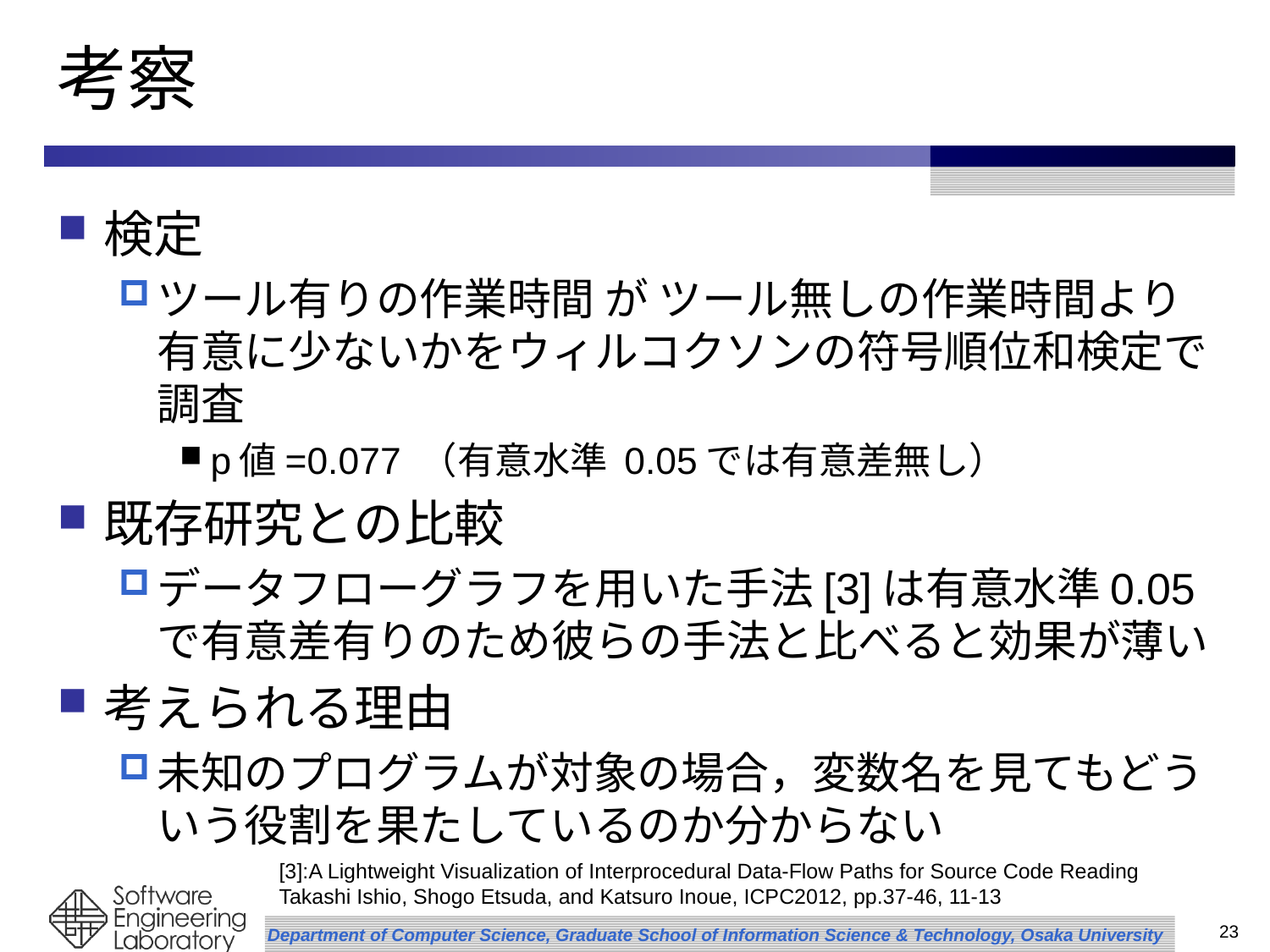

# 考察
検定
ツール有りの作業時間 が ツール無しの作業時間より有意に少ないかをウィルコクソンの符号順位和検定で調査
p値=0.077 （有意水準 0.05では有意差無し）
既存研究との比較
データフローグラフを用いた手法[3]は有意水準0.05で有意差有りのため彼らの手法と比べると効果が薄い
考えられる理由
未知のプログラムが対象の場合，変数名を見てもどういう役割を果たしているのか分からない
[3]:A Lightweight Visualization of Interprocedural Data-Flow Paths for Source Code Reading
Takashi Ishio, Shogo Etsuda, and Katsuro Inoue, ICPC2012, pp.37-46, 11-13
23